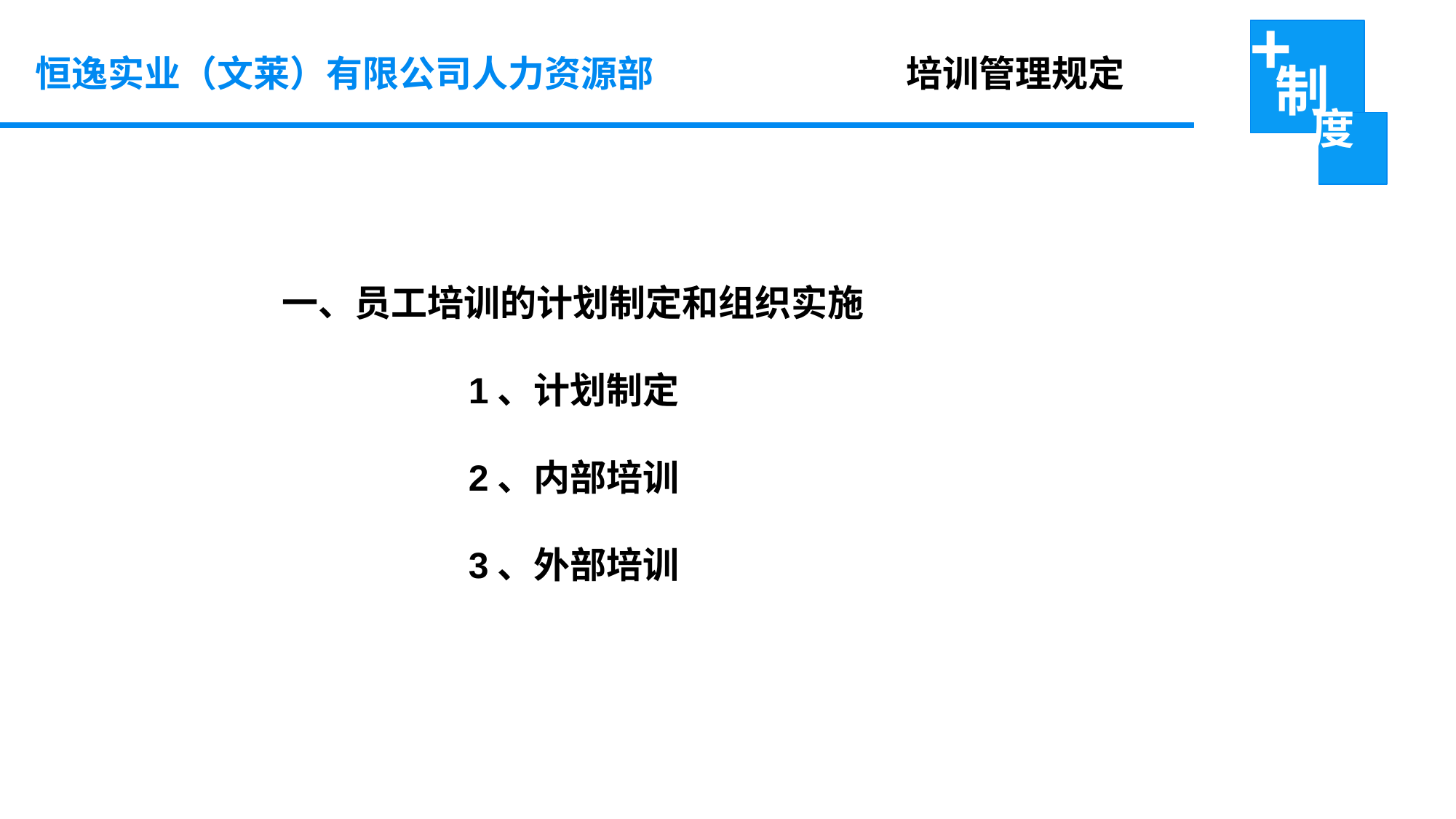

恒逸实业（文莱）有限公司人力资源部
培训管理规定

 一、员工培训的计划制定和组织实施

                    1、计划制定

                    2、内部培训

                    3、外部培训